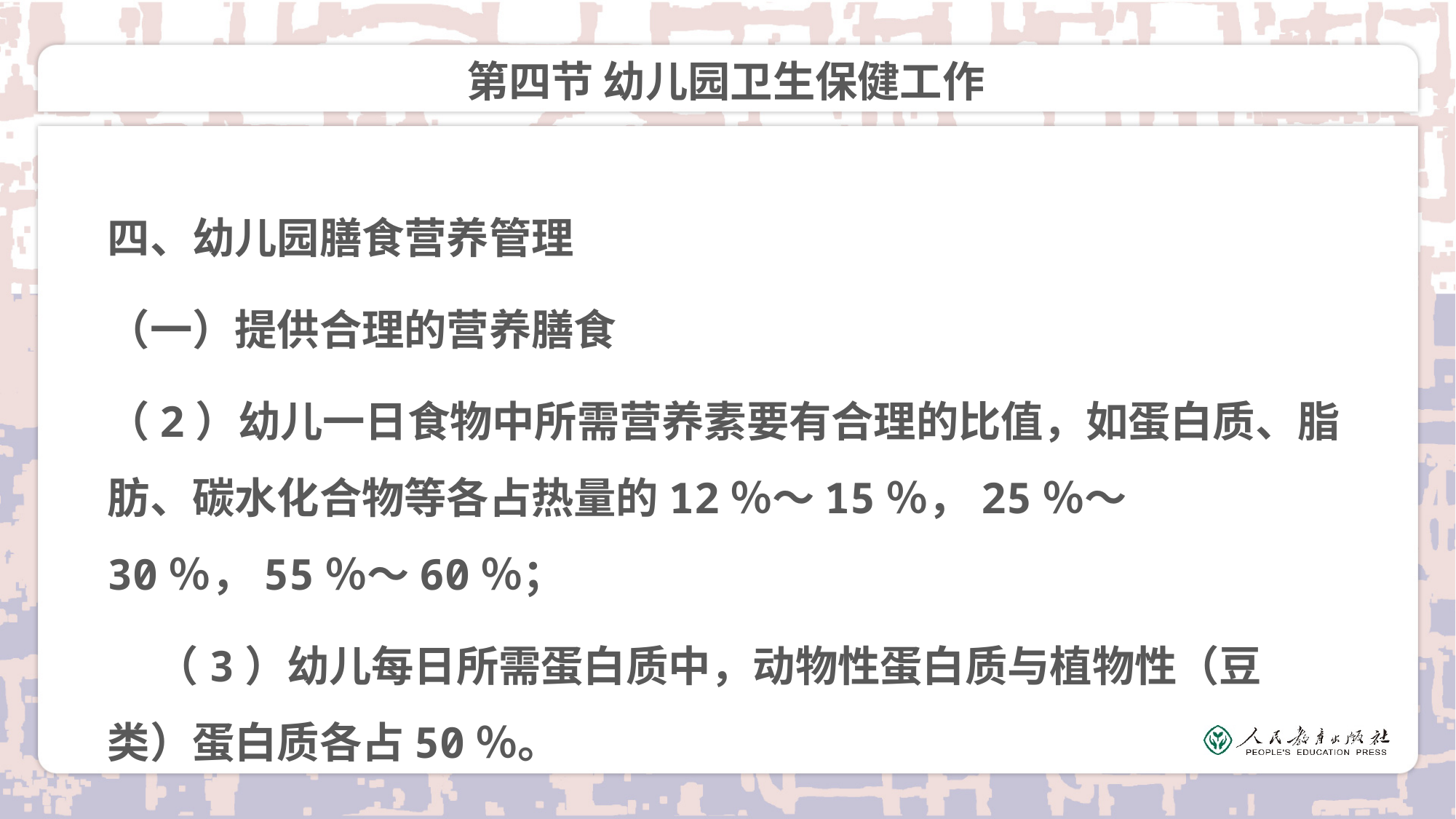

# 第四节 幼儿园卫生保健工作
四、幼儿园膳食营养管理
（一）提供合理的营养膳食
（2）幼儿一日食物中所需营养素要有合理的比值，如蛋白质、脂肪、碳水化合物等各占热量的12％～15％，25％～30％，55％～60％；
    （3）幼儿每日所需蛋白质中，动物性蛋白质与植物性（豆类）蛋白质各占50％。